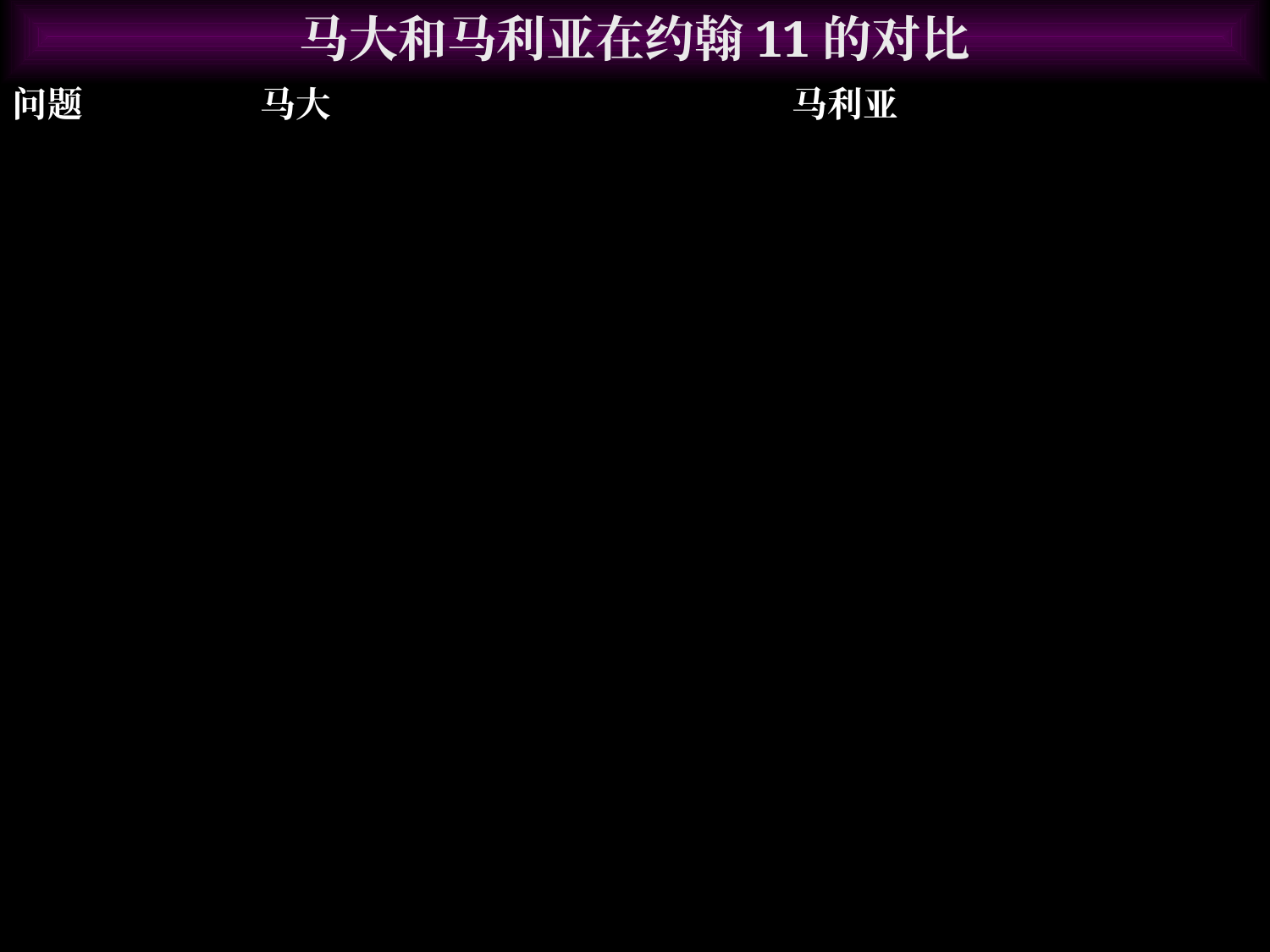

马大和马利亚在约翰11的对比
| 问题 | 马大 | 马利亚 |
| --- | --- | --- |
| 耶稣的反应 | 试考她的信心对于他是否能使拉撒路复活(23)，自称是复活和生命(25)，问她是否相信(26) | 没有试考她的信心；他问了尸体在那里(34)后就哭泣(35) |
| 宣告对耶稣有信心 | 两次：耶稣可以医治(21)以及你是弥赛亚神的儿子是从神那来(27) | 没有宣告 |
| 信心的证据 | 还有疑心而抱怨尸体的臭味(39)，安慰者的反应没被注意 | 带来了很多信者(45)，但是有些去见法利赛人出卖了耶稣(46) |